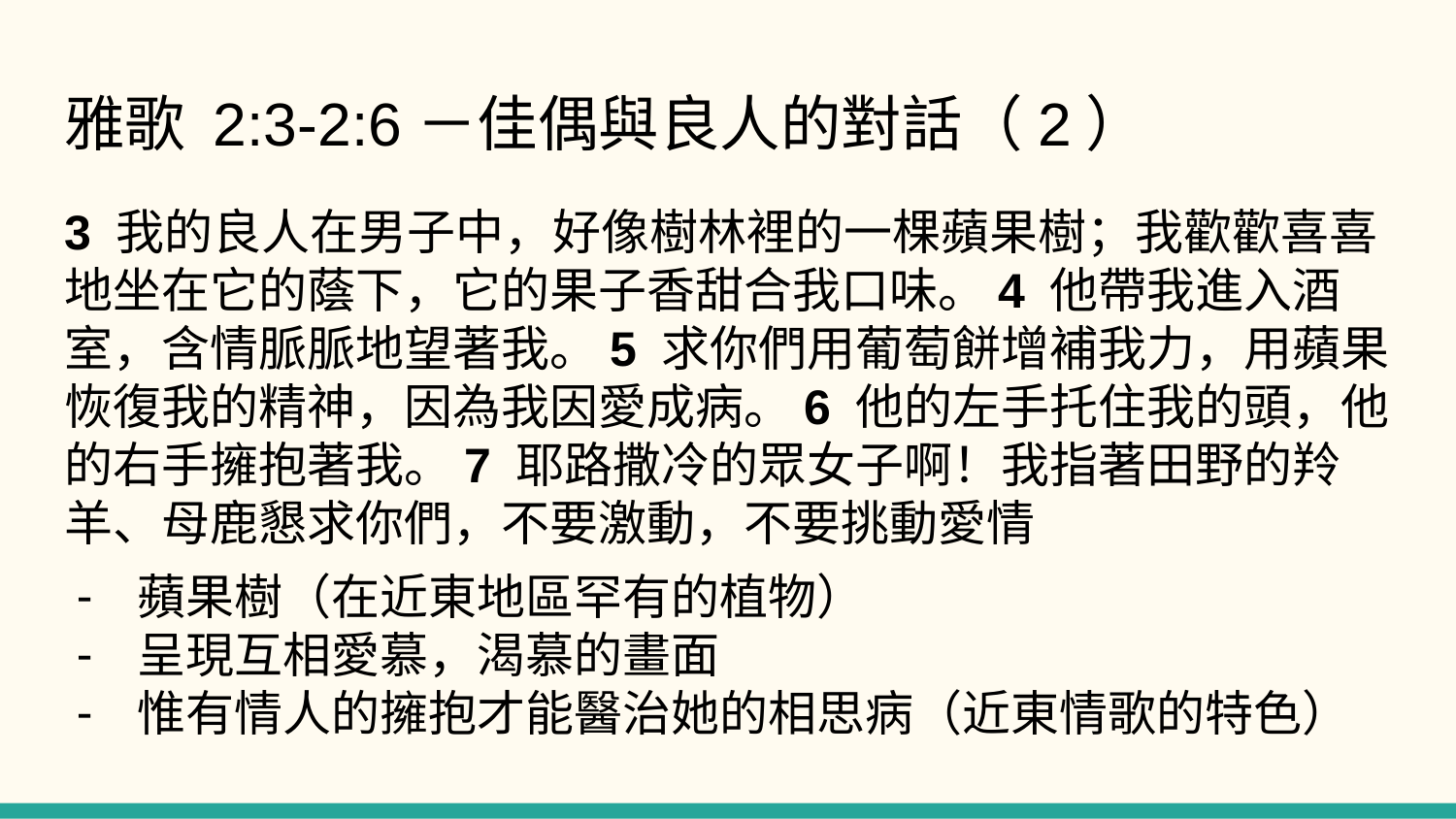

# 雅歌 2:3-2:6－佳偶與良人的對話（2）

3 我的良人在男子中，好像樹林裡的一棵蘋果樹；我歡歡喜喜地坐在它的蔭下，它的果子香甜合我口味。4 他帶我進入酒室，含情脈脈地望著我。5 求你們用葡萄餅增補我力，用蘋果恢復我的精神，因為我因愛成病。6 他的左手托住我的頭，他的右手擁抱著我。7 耶路撒冷的眾女子啊！我指著田野的羚羊、母鹿懇求你們，不要激動，不要挑動愛情
蘋果樹（在近東地區罕有的植物）
呈現互相愛慕，渴慕的畫面
惟有情人的擁抱才能醫治她的相思病（近東情歌的特色）